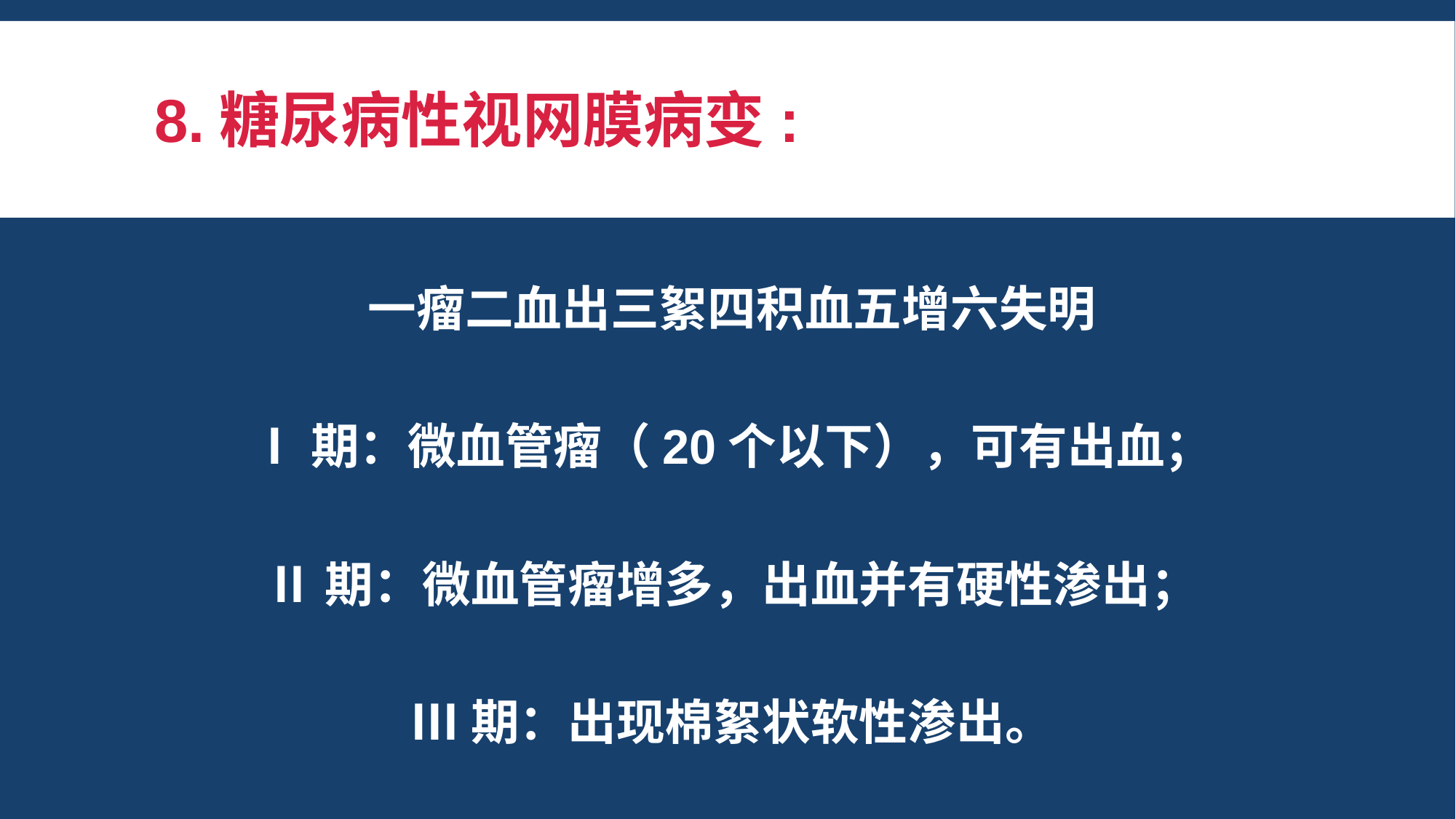

# 8.糖尿病性视网膜病变:
一瘤二血出三絮四积血五增六失明
Ⅰ期：微血管瘤（20个以下），可有出血；
Ⅱ期：微血管瘤增多，出血并有硬性渗出；
Ⅲ期：出现棉絮状软性渗出。